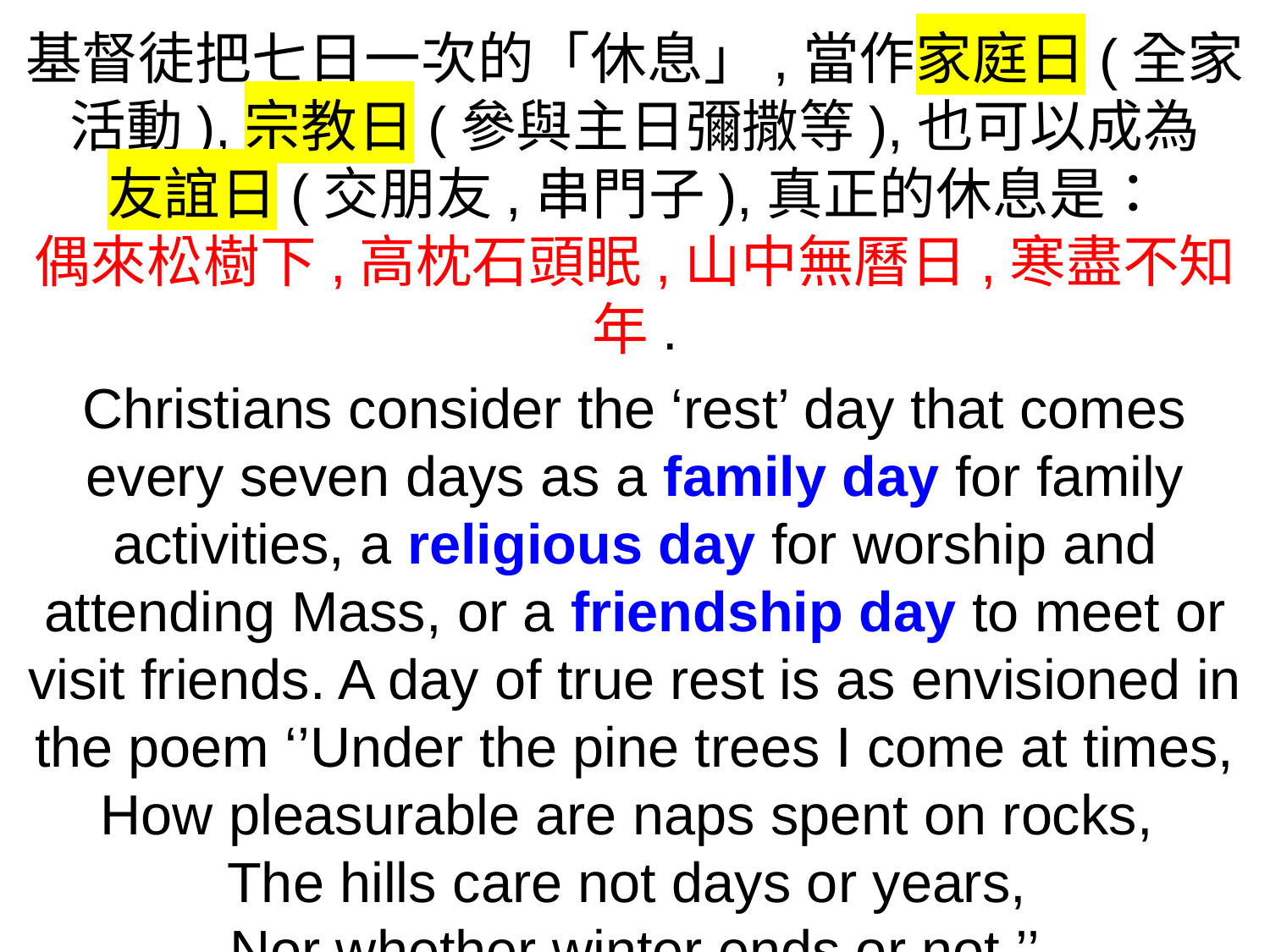

基督徒把七日一次的「休息」,當作家庭日(全家活動),宗教日(參與主日彌撒等),也可以成為
友誼日(交朋友,串門子),真正的休息是：
偶來松樹下,高枕石頭眠,山中無曆日,寒盡不知年.
Christians consider the ‘rest’ day that comes every seven days as a family day for family activities, a religious day for worship and attending Mass, or a friendship day to meet or visit friends. A day of true rest is as envisioned in the poem ‘’Under the pine trees I come at times, How pleasurable are naps spent on rocks,
The hills care not days or years,
Nor whether winter ends or not.’’